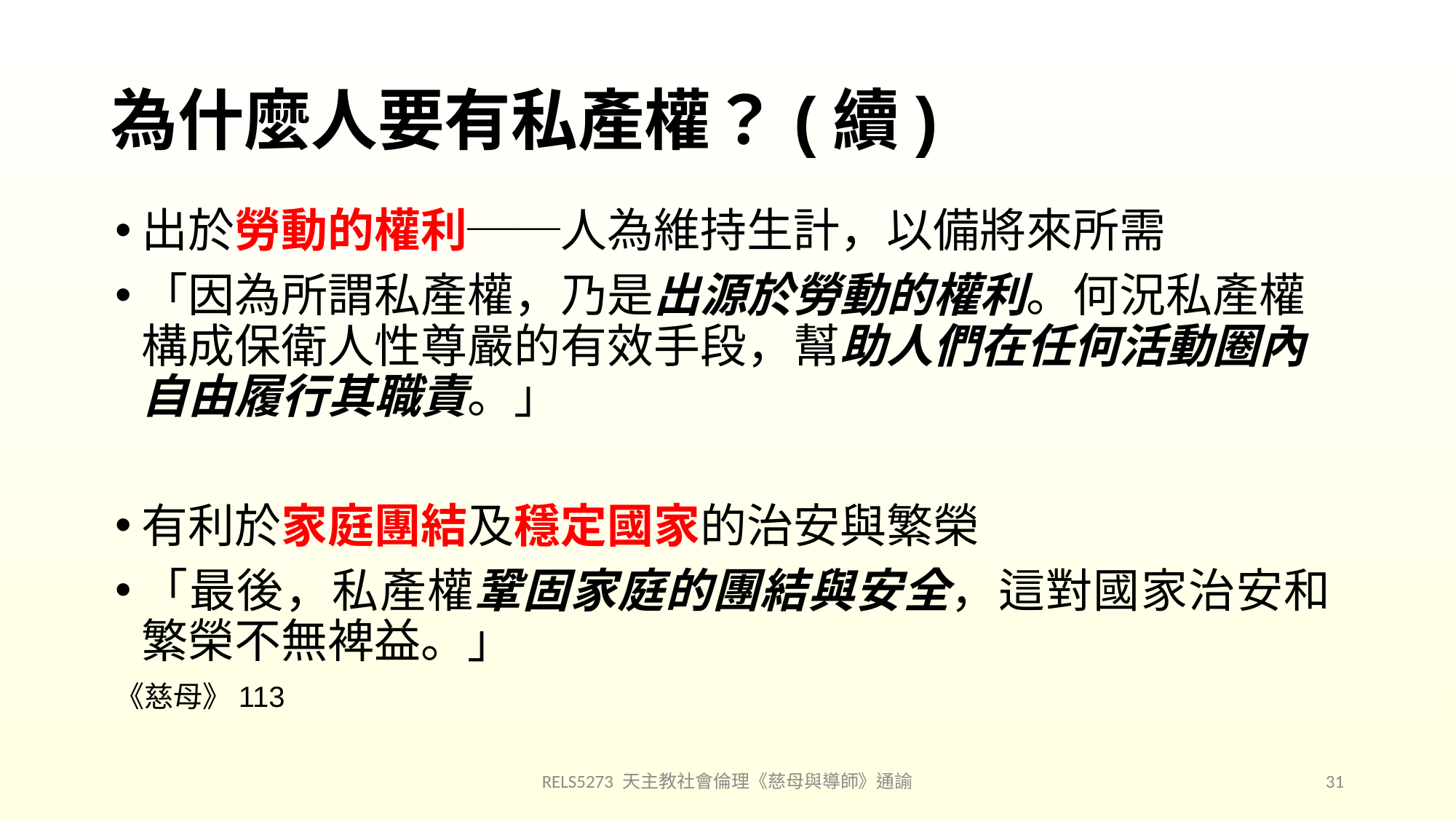

# 為什麼人要有私產權？(續)
出於勞動的權利──人為維持生計，以備將來所需
「因為所謂私產權，乃是出源於勞動的權利。何況私產權構成保衛人性尊嚴的有效手段，幫助人們在任何活動圈內自由履行其職責。」

有利於家庭團結及穩定國家的治安與繁榮
「最後，私產權鞏固家庭的團結與安全，這對國家治安和繁榮不無裨益。」
《慈母》113
RELS5273 天主教社會倫理《慈母與導師》通諭
31